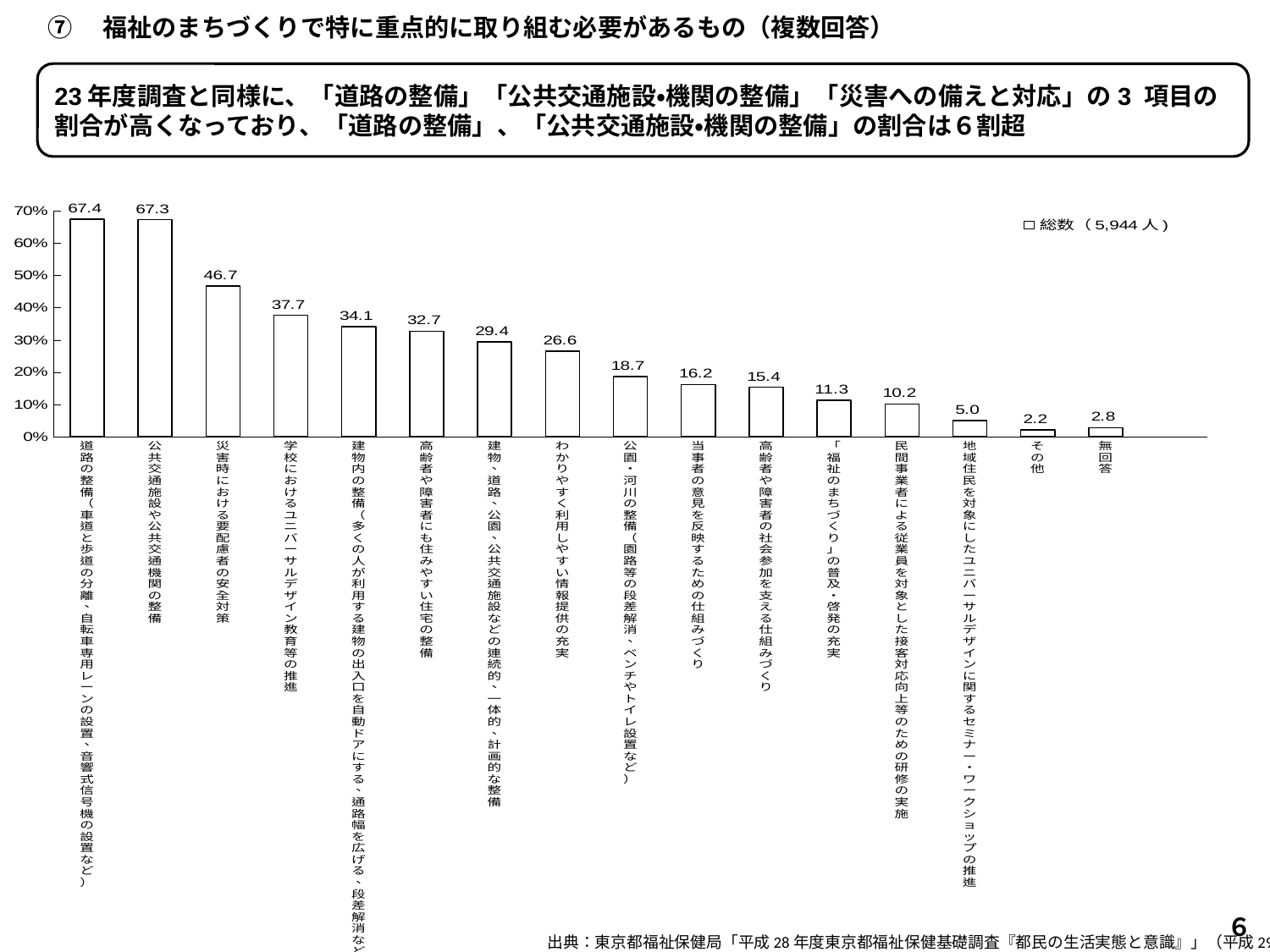

⑦　福祉のまちづくりで特に重点的に取り組む必要があるもの（複数回答）
23年度調査と同様に、「道路の整備」「公共交通施設・機関の整備」「災害への備えと対応」の3 項目の割合が高くなっており、「道路の整備」、「公共交通施設・機関の整備」の割合は６割超

### Chart

| Category | 総数（5,944人) |
|---|---|
| 道路の整備（車道と歩道の分離、自転車専用レーンの設置、音響式信号機の設置など） | 67.4 |
| 公共交通施設や公共交通機関の整備 | 67.3 |
| 災害時における要配慮者の安全対策 | 46.7 |
| 学校におけるユニバーサルデザイン教育等の推進 | 37.7 |
| 建物内の整備（多くの人が利用する建物の出入口を自動ドアにする、通路幅を広げる、段差解消など） | 34.1 |
| 高齢者や障害者にも住みやすい住宅の整備 | 32.7 |
| 建物、道路、公園、公共交通施設などの連続的、一体的、計画的な整備 | 29.4 |
| わかりやすく利用しやすい情報提供の充実 | 26.6 |
| 公園・河川の整備（園路等の段差解消、ベンチやトイレ設置など） | 18.7 |
| 当事者の意見を反映するための仕組みづくり | 16.2 |
| 高齢者や障害者の社会参加を支える仕組みづくり | 15.4 |
| 「福祉のまちづくり」の普及・啓発の充実 | 11.3 |
| 民間事業者による従業員を対象とした接客対応向上等のための研修の実施 | 10.2 |
| 地域住民を対象にしたユニバーサルデザインに関するセミナー・ワークショップの推進 | 5.0 |
| その他 | 2.2 |
| 無回答 | 2.8 |
６
出典：東京都福祉保健局「平成28年度東京都福祉保健基礎調査『都民の生活実態と意識』」（平成29年11月）